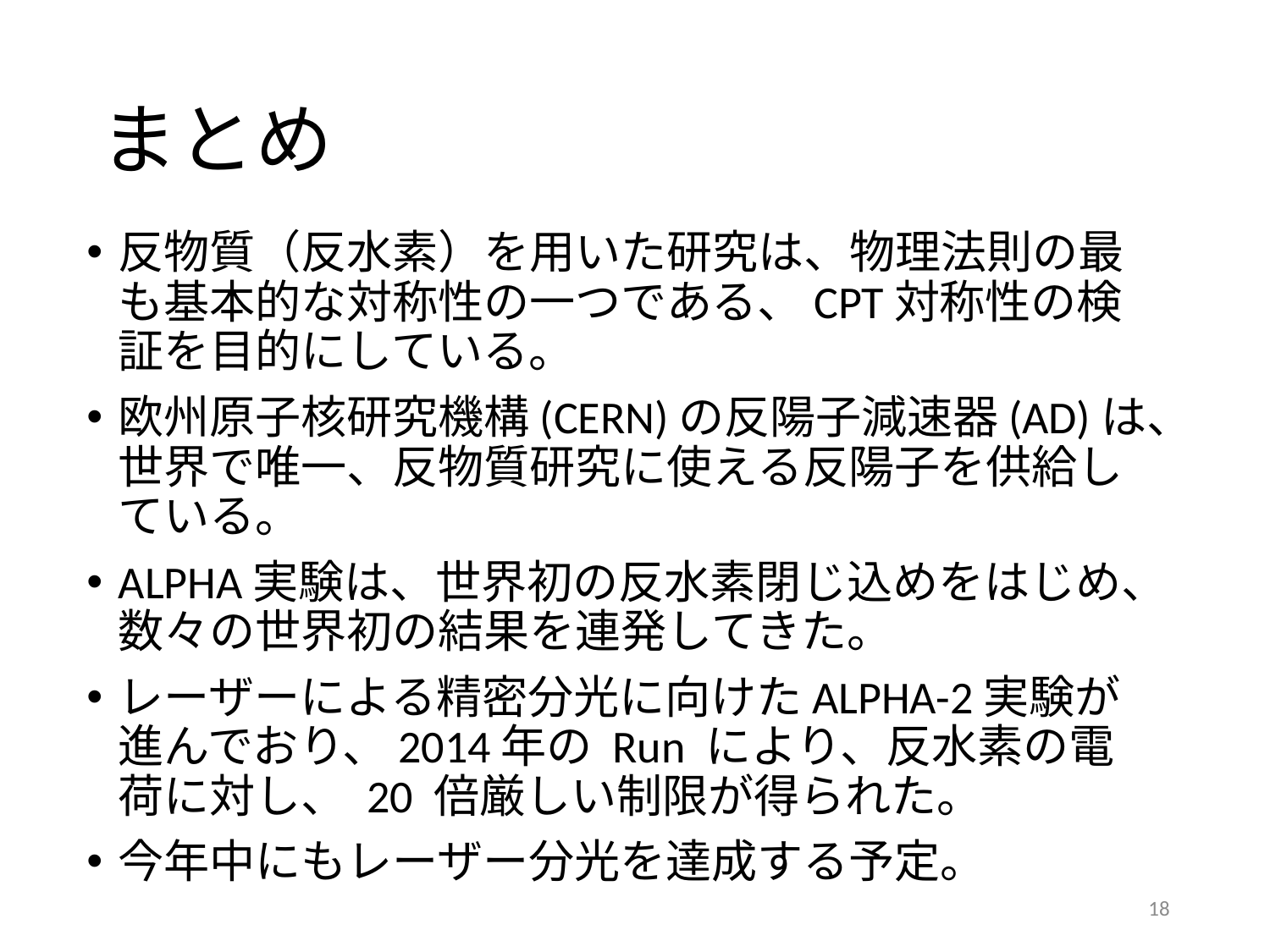

# まとめ
反物質（反水素）を用いた研究は、物理法則の最も基本的な対称性の一つである、CPT対称性の検証を目的にしている。
欧州原子核研究機構(CERN)の反陽子減速器(AD)は、世界で唯一、反物質研究に使える反陽子を供給している。
ALPHA実験は、世界初の反水素閉じ込めをはじめ、数々の世界初の結果を連発してきた。
レーザーによる精密分光に向けたALPHA-2実験が進んでおり、2014年の Run により、反水素の電荷に対し、 20 倍厳しい制限が得られた。
今年中にもレーザー分光を達成する予定。
18